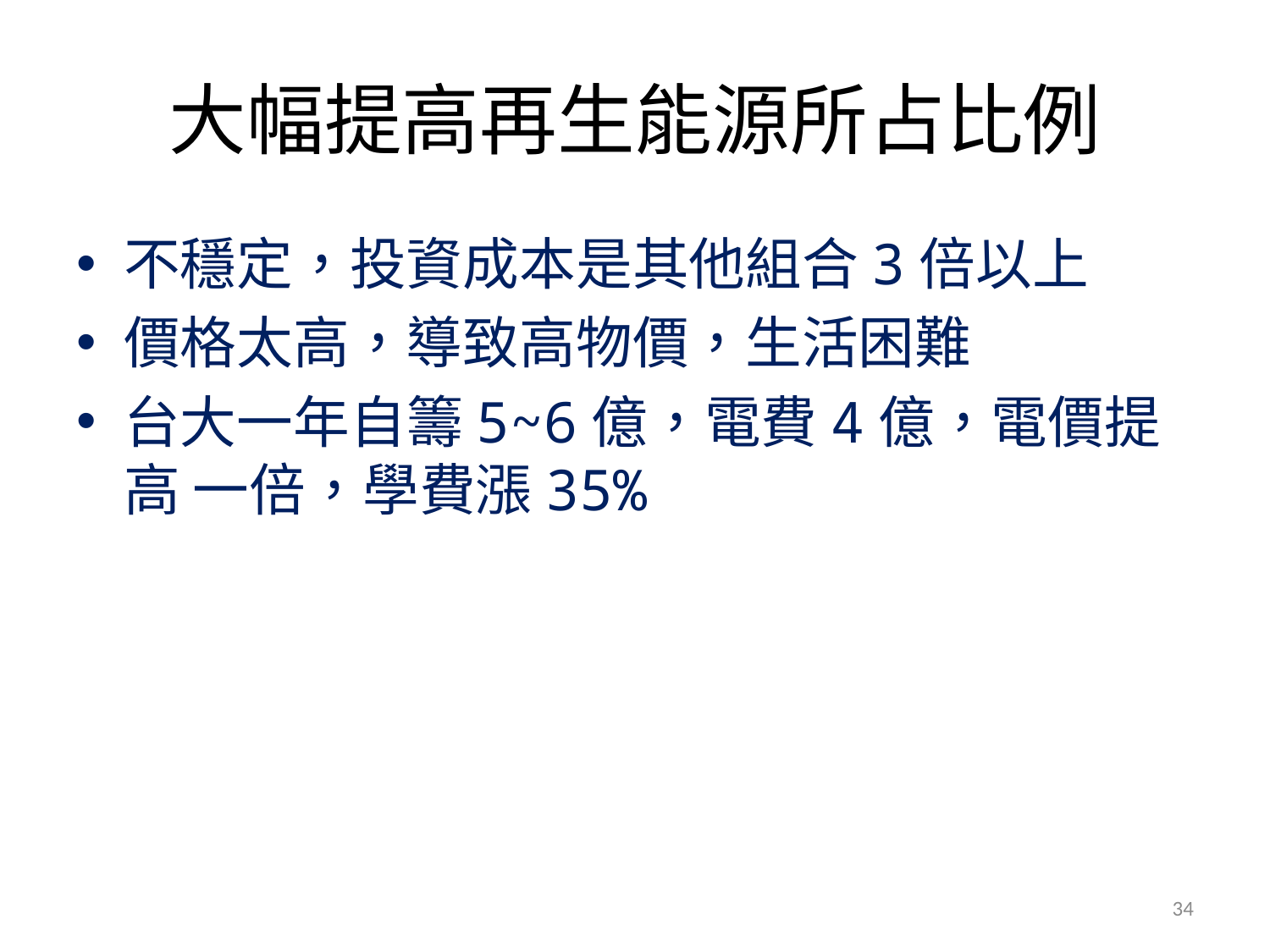

# 大幅提高再生能源所占比例
不穩定，投資成本是其他組合3倍以上
價格太高，導致高物價，生活困難
台大一年自籌5~6億，電費4億，電價提高 一倍，學費漲35%
34